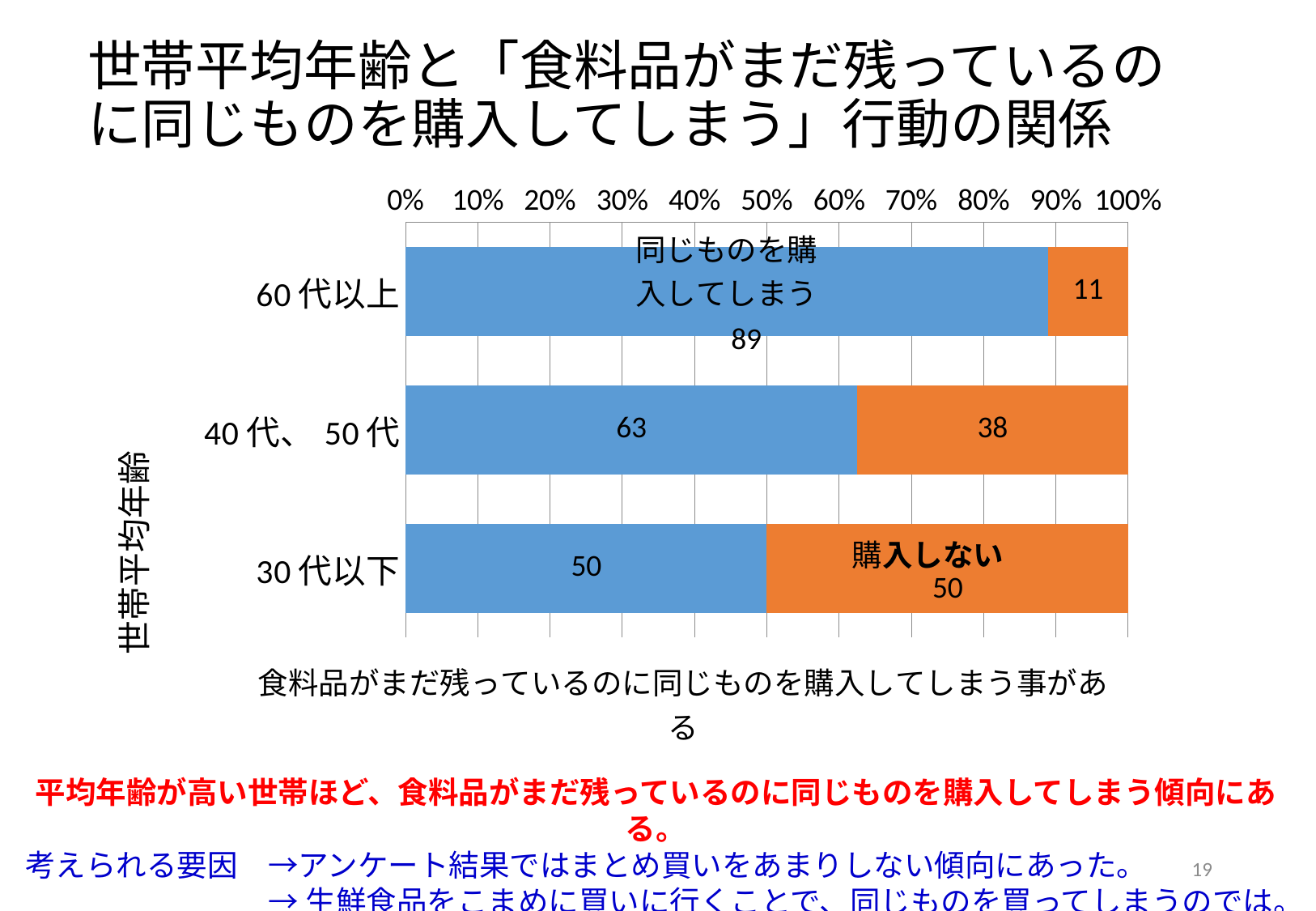

# 世帯平均年齢と「食料品がまだ残っているのに同じものを購入してしまう」行動の関係

### Chart

| Category | 時々ある | ほとんどしない |
|---|---|---|
| 60代以上 | 88.88888888888872 | 11.111111111111095 |
| 40代、50代 | 62.5 | 37.5 |
| 30代以下 | 50.0 | 50.0 |
平均年齢が高い世帯ほど、食料品がまだ残っているのに同じものを購入してしまう傾向にある。
考えられる要因	→アンケート結果ではまとめ買いをあまりしない傾向にあった。
		→生鮮食品をこまめに買いに行くことで、同じものを買ってしまうのでは。
19